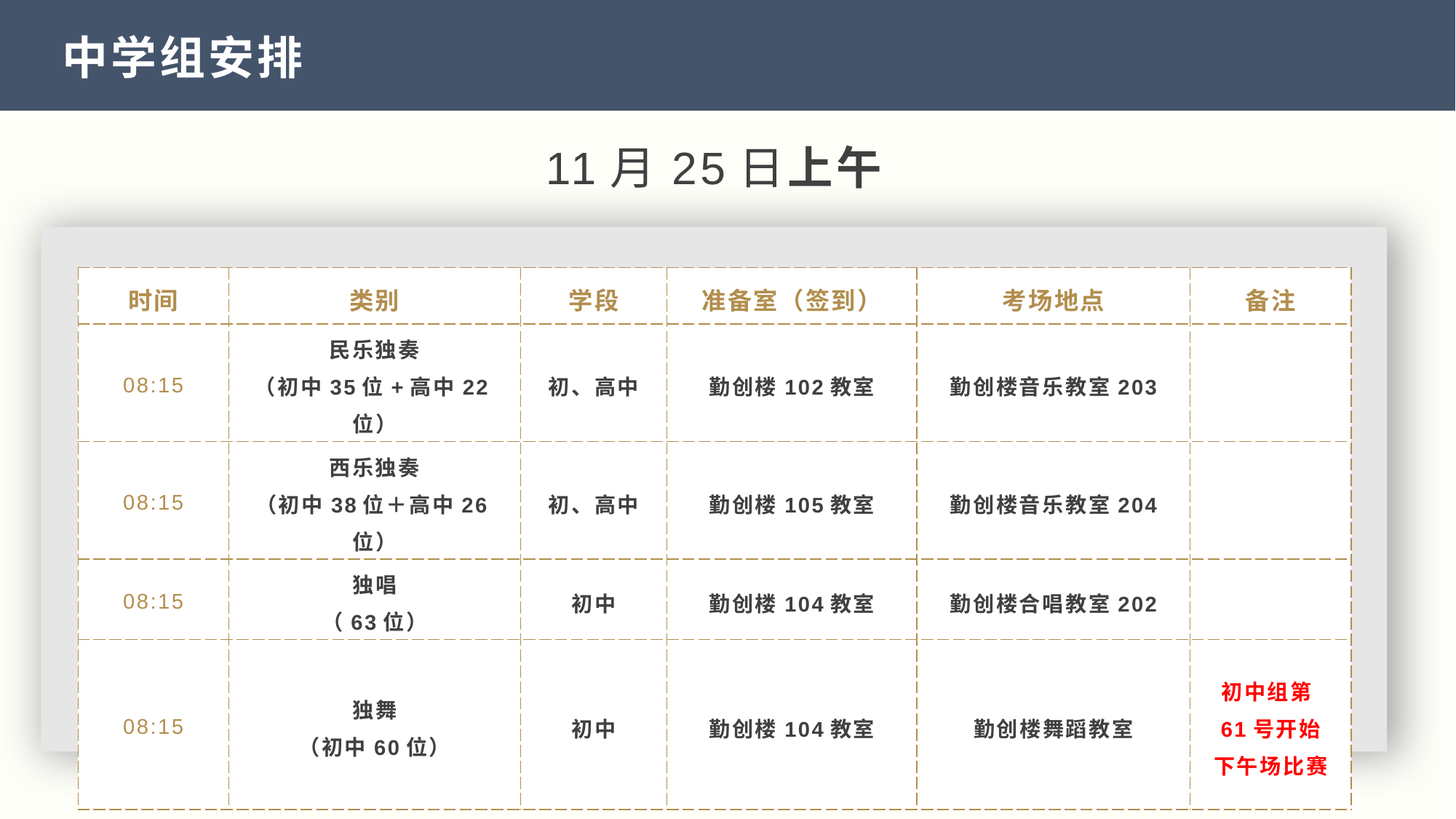

中学组安排
11月25日上午

| 时间 | 类别 | 学段 | 准备室（签到） | 考场地点 | 备注 |
| --- | --- | --- | --- | --- | --- |
| 08:15 | 民乐独奏 （初中35位+高中22位） | 初、高中 | 勤创楼102教室 | 勤创楼音乐教室203 |  |
| 08:15 | 西乐独奏 （初中38位＋高中26位） | 初、高中 | 勤创楼105教室 | 勤创楼音乐教室204 |  |
| 08:15 | 独唱 （63位） | 初中 | 勤创楼104教室 | 勤创楼合唱教室202 |  |
| 08:15 | 独舞 （初中60位） | 初中 | 勤创楼104教室 | 勤创楼舞蹈教室 | 初中组第61号开始 下午场比赛 |